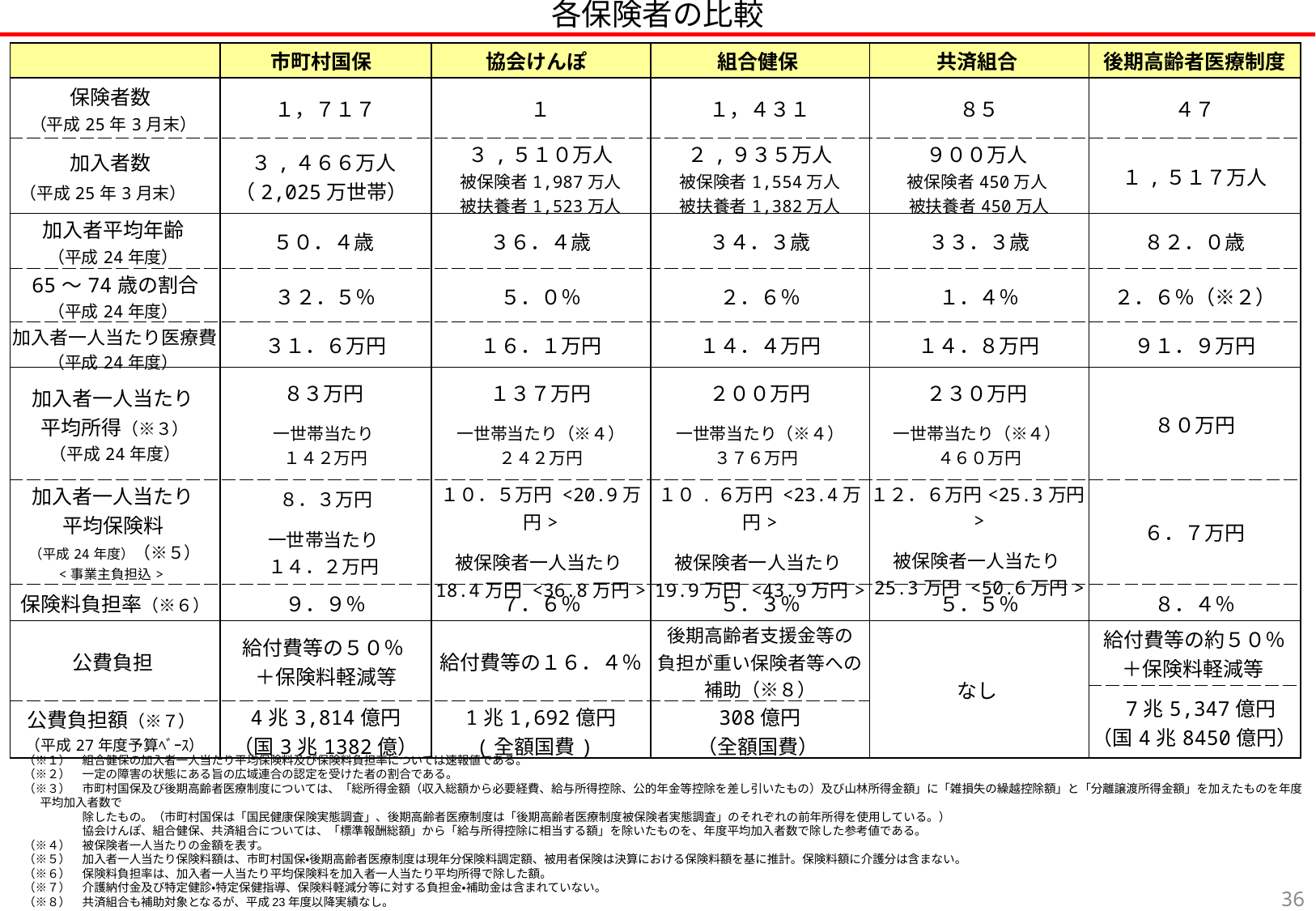

各保険者の比較

|  | 市町村国保 | 協会けんぽ | 組合健保 | 共済組合 | 後期高齢者医療制度 |
| --- | --- | --- | --- | --- | --- |
| 保険者数 （平成25年3月末） | １，７１７ | １ | １，４３１ | ８５ | ４７ |
| 加入者数 （平成25年3月末） | ３,４６６万人 （2,025万世帯） | ３,５１０万人 被保険者1,987万人 被扶養者1,523万人 | ２,９３５万人 被保険者1,554万人 被扶養者1,382万人 | ９００万人 被保険者450万人 被扶養者450万人 | １,５１７万人 |
| 加入者平均年齢 （平成24年度） | ５０．４歳 | ３６．４歳 | ３４．３歳 | ３３．３歳 | ８２．０歳 |
| 65～74歳の割合 （平成24年度） | ３２．５％ | ５．０％ | ２．６％ | １．４％ | ２．６％（※２） |
| 加入者一人当たり医療費（平成24年度） | ３１．６万円 | １６．１万円 | １４．４万円 | １４．８万円 | ９１．９万円 |
| 加入者一人当たり 平均所得（※３） （平成24年度） | ８３万円 一世帯当たり １４２万円 | １３７万円 一世帯当たり（※４） ２４２万円 | ２００万円 一世帯当たり（※４） ３７６万円 | ２３０万円 一世帯当たり（※４） ４６０万円 | ８０万円 |
| 加入者一人当たり 平均保険料 （平成24年度）（※５） <事業主負担込> | ８．３万円 一世帯当たり １４．２万円 | １０．５万円 <20.9万円> 被保険者一人当たり 18.4万円 <36.8万円> | １０.６万円 <23.4万円> 被保険者一人当たり 19.9万円 <43.9万円> | １２．６万円<25.3万円> 被保険者一人当たり 25.3万円 <50.6万円> | ６．７万円 |
| 保険料負担率（※６） | ９．９％ | ７．６％ | ５．３％ | ５．５％ | ８．４％ |
| 公費負担 | 給付費等の５０％ ＋保険料軽減等 | 給付費等の１６．４％ | 後期高齢者支援金等の 負担が重い保険者等への補助（※８） | なし | 給付費等の約５０％ ＋保険料軽減等 |
|  |  |  |  |  | 7兆5,347億円 （国4兆8450億円） |
| 公費負担額（※７） （平成27年度予算ﾍﾞｰｽ） | 4兆3,814億円 （国3兆1382億） | 1兆1,692億円 (全額国費) | 308億円 （全額国費） |  |  |
　（※１）　組合健保の加入者一人当たり平均保険料及び保険料負担率については速報値である。
　（※２）　一定の障害の状態にある旨の広域連合の認定を受けた者の割合である。
　（※３）　市町村国保及び後期高齢者医療制度については、「総所得金額（収入総額から必要経費、給与所得控除、公的年金等控除を差し引いたもの）及び山林所得金額」に「雑損失の繰越控除額」と「分離譲渡所得金額」を加えたものを年度平均加入者数で
　　　　　　除したもの。（市町村国保は「国民健康保険実態調査」、後期高齢者医療制度は「後期高齢者医療制度被保険者実態調査」のそれぞれの前年所得を使用している。）
　　　　　　協会けんぽ、組合健保、共済組合については、「標準報酬総額」から「給与所得控除に相当する額」を除いたものを、年度平均加入者数で除した参考値である。
　（※４）　被保険者一人当たりの金額を表す。
　（※５）　加入者一人当たり保険料額は、市町村国保・後期高齢者医療制度は現年分保険料調定額、被用者保険は決算における保険料額を基に推計。保険料額に介護分は含まない。
　（※６）　保険料負担率は、加入者一人当たり平均保険料を加入者一人当たり平均所得で除した額。
　（※７）　介護納付金及び特定健診・特定保健指導、保険料軽減分等に対する負担金・補助金は含まれていない。
　（※８）　共済組合も補助対象となるが、平成23年度以降実績なし。
36